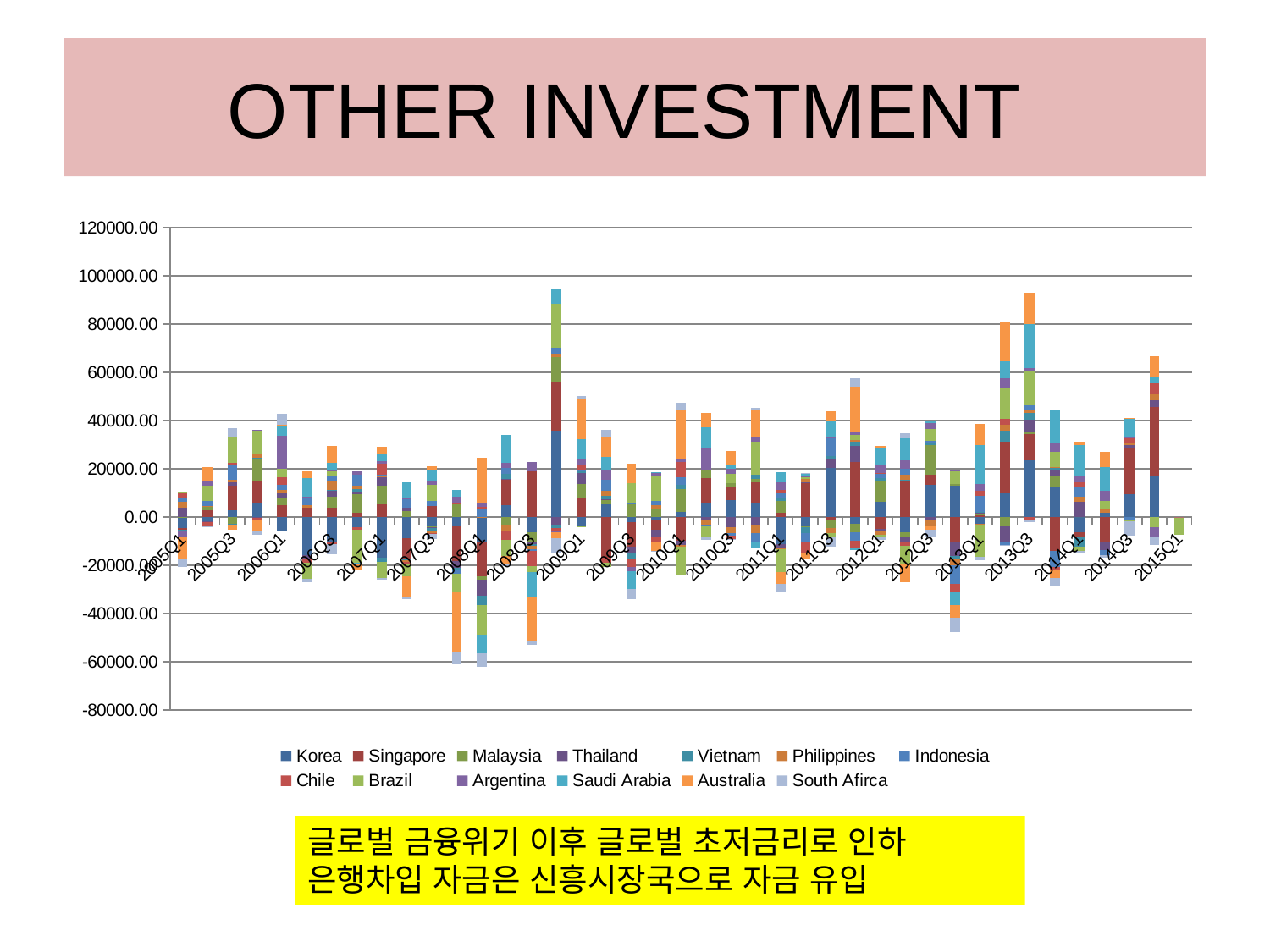

# OTHER INVESTMENT

### Chart

| Category | Korea | Singapore | Malaysia | Thailand | Vietnam | Philippines | Indonesia | Chile | Brazil | Argentina | Saudi Arabia | Australia | South Afirca |
|---|---|---|---|---|---|---|---|---|---|---|---|---|---|
| 2005Q1 | -4564.400000000001 | -716.7800000000004 | 36.3158 | 3938.77 | -776.622 | 2355.21 | 1711.34 | 1751.54 | 929.75 | -2224.44 | 0.0 | -8780.640000000005 | -3499.8900000000012 |
| 2005Q2 | -1765.1 | 2979.8700000000017 | 1062.6299999999999 | -243.405 | -234.137 | 388.0909999999998 | 2194.13 | -1169.81 | 6518.25 | 1945.1599999999999 | 0.0 | 5606.87 | -673.97 |
| 2005Q3 | 2859.6 | 9970.15 | -2847.52 | 2082.3100000000018 | -174.285 | 668.3299999999996 | 6339.24 | 599.995 | 10774.7 | -174.584 | 0.0 | -2003.1 | 3543.71 |
| 2005Q4 | 6019.8 | 9024.57 | 8789.5 | -172.685 | 905.645 | 1335.24 | 348.77499999999975 | -825.676 | 9269.869999999988 | 632.202 | 0.0 | -4705.44 | -1561.84 |
| 2006Q1 | -5603.6 | 4761.03 | 3176.3700000000017 | 2270.88 | -318.308 | 883.519 | 2351.04 | 3012.74 | 3607.82 | 13657.2 | 3884.65 | 668.413 | 4415.900000000001 |
| 2006Q2 | -15638.5 | 3750.56 | -244.15900000000002 | -1145.43 | -181.073 | 1018.8299999999996 | 3255.48 | -1777.1 | -6562.190000000001 | 469.9 | 7637.92 | 2868.67 | -1593.53 |
| 2006Q3 | -10693.2 | 3732.03 | 4614.3 | 2930.04 | 23.0 | 3873.29 | 1683.37 | -370.3309999999998 | 1993.21 | 688.51 | 3061.42 | 6912.7 | -4321.09 |
| 2006Q4 | -4140.8 | 1806.22 | 7784.37 | 1026.57 | 1049.21 | 1265.73 | 4555.25 | -1032.05 | -13615.8 | 1577.91 | -679.3059999999996 | -2339.66 | -322.10899999999975 |
| 2007Q1 | -16709.7 | 5791.99 | 7067.73 | 4139.7300000000005 | -1977.0 | 40.29970000000003 | 452.21 | 4723.53 | -6696.99 | 973.3 | 3054.21 | 2967.930000000001 | -484.2169999999996 |
| 2007Q2 | -8753.1 | -8770.75 | 2404.2 | 1628.1699999999998 | -414.4509999999998 | -510.2709999999998 | 3333.84 | -803.4659999999996 | -5482.21 | 821.15 | 6328.02 | -8743.61 | -646.487 |
| 2007Q3 | -3401.8 | 4407.96 | -803.0459999999996 | -218.271 | -1681.0 | -586.7880000000005 | 2418.61 | -397.5209999999998 | 6525.2699999999995 | 1700.1299999999999 | 4501.2 | 1360.46 | -1865.1499999999999 |
| 2007Q4 | -3650.5 | -14732.4 | 5304.46 | -2616.49 | -873.024 | -272.89499999999975 | -1429.96 | 668.9 | -7477.46 | 2418.8 | 2989.6 | -25255.3 | -4716.96 |
| 2008Q1 | -10138.0 | -14259.0 | -1714.9 | -6442.7 | -3792.44 | 156.559 | 3160.46 | 997.084 | -12383.1 | 1819.91 | -7632.53 | 18476.4 | -5771.25 |
| 2008Q2 | 5058.1 | 10629.6 | -3325.96 | 200.978 | 2181.48 | -2563.8700000000017 | 2341.96 | -3712.25 | -6398.54 | 2020.58 | 11722.3 | -3223.53 | -1133.71 |
| 2008Q3 | -6295.7 | 18809.099999999984 | -3859.88 | -1206.3799999999999 | -544.248 | -1582.41 | -387.373 | -6407.7699999999995 | -2485.7 | 4092.73 | -10405.1 | -18557.2 | -1327.52 |
| 2008Q4 | 35994.1 | 19922.3 | 10426.799999999992 | -3260.9 | -1445.43 | 1520.82 | 2194.2 | -938.592 | 18392.7 | -571.61 | 5914.67 | -2539.68 | -6060.96 |
| 2009Q1 | -3652.4 | 7908.42 | 5914.75 | 4316.58 | 724.2950000000004 | -234.3810000000001 | 762.924 | 2160.86 | -200.262 | 2074.19 | 8432.98 | 16769.3 | 1215.6399999999999 |
| 2009Q2 | 5296.7 | -16869.7 | 1921.03 | 216.889 | 1416.58 | 1972.56 | 4816.81 | -2043.24 | -1839.8899999999999 | 3977.07 | 5371.860000000002 | 8394.17 | 2662.11 |
| 2009Q3 | -1941.54 | -10293.799999999992 | 5232.4800000000005 | -2613.13 | -2623.77 | -115.64999999999999 | 727.479 | -3190.21 | 8110.63 | -1702.55 | -7235.820000000002 | 8207.129999999992 | -4284.400000000001 |
| 2009Q4 | -1526.0 | -3610.08 | 3335.7599999999998 | -3094.23 | 178.131 | 1243.08 | 1900.28 | -2191.23 | 10238.799999999992 | 1276.2 | 328.88 | -3701.16 | -205.127 |
| 2010Q1 | 2015.3 | -9696.06 | 9711.06 | -2011.8799999999999 | 1729.48 | -614.994 | 3071.62 | 6136.53 | -11586.7 | 1697.3 | -473.96499999999975 | 20198.599999999984 | 2817.3300000000017 |
| 2010Q2 | 5836.1 | 10166.5 | 3706.88 | -1261.85 | 46.35979999999999 | -2060.59 | -308.27499999999975 | 33.144400000000005 | -4919.820000000002 | 8833.879999999985 | 8533.81 | 6021.6600000000035 | -986.164 |
| 2010Q3 | 6961.4 | 5668.969999999999 | 1472.86 | -4108.1 | -219.77299999999997 | -2268.82 | -1179.29 | -1279.25 | 3847.25 | 1944.06 | 1567.21 | 6001.81 | -486.322 |
| 2010Q4 | 5817.7 | 8473.82 | 1389.1699999999998 | -3277.66 | 1750.86 | -3490.470000000001 | -3846.25 | -37.3871 | 13683.8 | 2237.71 | -2112.5 | 10911.5 | 978.3459999999995 |
| 2011Q1 | -11172.4 | 1814.07 | 4943.95 | -1426.33 | 1071.4 | -873.259 | 1867.76 | 1721.2 | -9389.640000000005 | 2905.3100000000018 | 4234.21 | -4698.3 | -3567.02 |
| 2011Q2 | -3754.9 | 14074.9 | -350.03399999999965 | 262.5309999999998 | -2541.7599999999998 | 1533.91 | -3901.82 | -4006.25 | 837.9 | 145.04 | 1153.55 | -2723.25 | 242.032 |
| 2011Q3 | 20439.5 | -1203.23 | -3234.13 | 3631.96 | 1364.6 | -2307.27 | 7125.7699999999995 | -74.2712 | -1640.54 | 768.0019999999995 | 6741.72 | 3796.34 | -3881.75 |
| 2011Q4 | -2969.5 | 22915.599999999984 | -3418.24 | 6640.39 | 1640.4 | 654.4569999999994 | -3290.92 | -3211.32 | 2379.49 | 861.8509999999995 | -886.1079999999995 | 18826.0 | 3819.3300000000017 |
| 2012Q1 | 6495.1 | -4963.58 | 8460.98 | -1116.0 | 1069.36 | -1180.8 | 2087.3700000000017 | 168.165 | -804.286 | 3396.65 | 6805.37 | 969.4259999999996 | -1514.6799999999998 |
| 2012Q2 | -6181.1 | 15299.4 | -1878.08 | -2163.0 | 218.0 | 1955.1599999999999 | 2535.02 | -1833.73 | -7321.67 | 3435.410000000001 | 9370.91 | -7778.09 | 1974.58 |
| 2012Q3 | 13247.2 | 4363.51 | 12253.6 | -1027.1499999999999 | 694.236 | -2570.38 | 1177.1799999999998 | -124.486 | 4627.8 | 2747.4 | 611.22 | -1562.91 | -3002.34 |
| 2012Q4 | 13076.1 | -10279.799999999992 | 759.924 | -5825.01 | -1086.0 | -2690.1 | -7721.99 | -3223.5 | 5251.2699999999995 | 454.127 | -5821.73 | -5180.59 | -5790.21 |
| 2013Q1 | -2880.2 | 1245.5 | 307.048 | 99.4587 | 296.0 | -365.31 | 6945.22 | 2042.97 | -13160.7 | 2709.3700000000017 | 16111.2 | 8993.879999999985 | -1644.06 |
| 2013Q2 | 10063.799999999992 | 21309.599999999984 | -3530.38 | -6533.91 | 4554.0 | 2308.94 | -1552.7 | 2429.01 | 12706.5 | 4093.06 | 7236.39 | 16525.3 | -125.65799999999999 |
| 2013Q3 | 23611.4 | 10663.6 | 1346.91 | 4851.7 | 2721.0 | 1029.85 | 2246.27 | -1477.6399999999999 | 14389.5 | 1104.6899999999998 | 18119.4 | 12944.7 | -583.4109999999995 |
| 2013Q4 | 12486.1 | -14000.3 | 4248.2300000000005 | 2685.910000000001 | 993.0 | 436.2049999999999 | -6806.1 | -1365.98 | 6302.95 | 3931.470000000001 | 13230.5 | -3132.12 | -3135.4900000000002 |
| 2014Q1 | -6207.4 | -1908.79 | 0.0 | 6496.85 | -4234.0 | 1782.1899999999998 | 4397.92 | 1997.3 | -1789.8899999999999 | 2151.98 | 13124.6 | 1231.87 | -789.259 |
| 2014Q2 | 1701.9 | -10347.200000000004 | 0.0 | -3220.8700000000017 | 0.0 | 1905.6899999999998 | -2264.67 | -96.1448 | 3208.71 | 4154.34 | 9814.67 | 6118.37 | -755.8069999999996 |
| 2014Q3 | 9510.4 | 18896.3 | 0.0 | 1572.71 | 0.0 | 851.949 | -1207.1399999999999 | 1763.08 | -378.21499999999975 | 771.053 | 7637.78 | 233.107 | -6204.74 |
| 2014Q4 | 16933.0 | 28794.6 | 0.0 | 2859.16 | 0.0 | 2342.88 | 0.0 | 4587.59 | -4139.8 | -4182.320000000002 | 2574.14 | 8648.0 | -3242.73 |
| 2015Q1 | 0.0 | None | 0.0 | 0.0 | 0.0 | 0.0 | 0.0 | -430.118 | -6925.78 | 0.0 | 0.0 | 0.0 | 0.0 |
글로벌 금융위기 이후 글로벌 초저금리로 인하
은행차입 자금은 신흥시장국으로 자금 유입